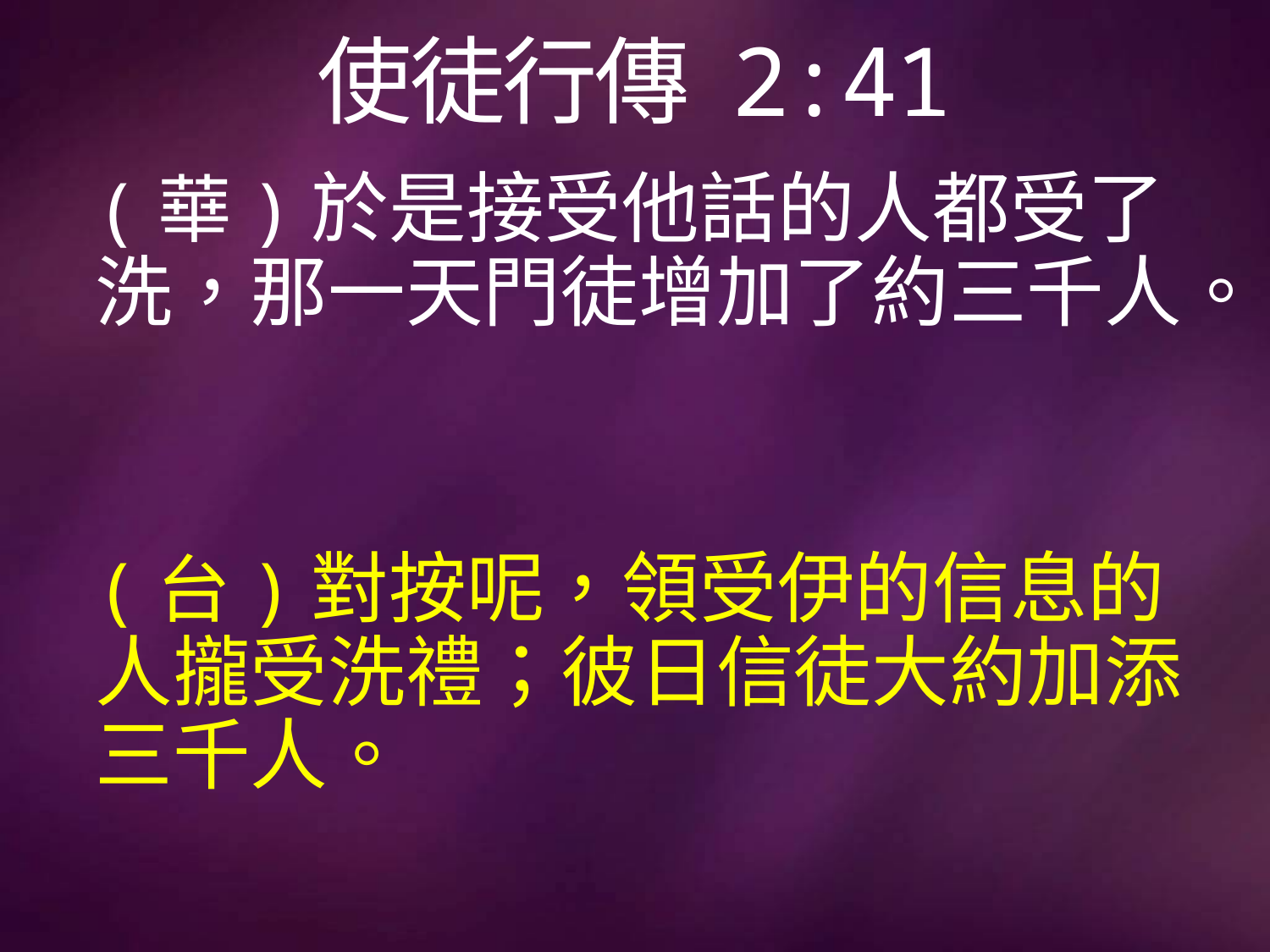

# 使徒行傳 2:41
(華)於是接受他話的人都受了洗，那一天門徒增加了約三千人。
(台)對按呢，領受伊的信息的人攏受洗禮；彼日信徒大約加添三千人。